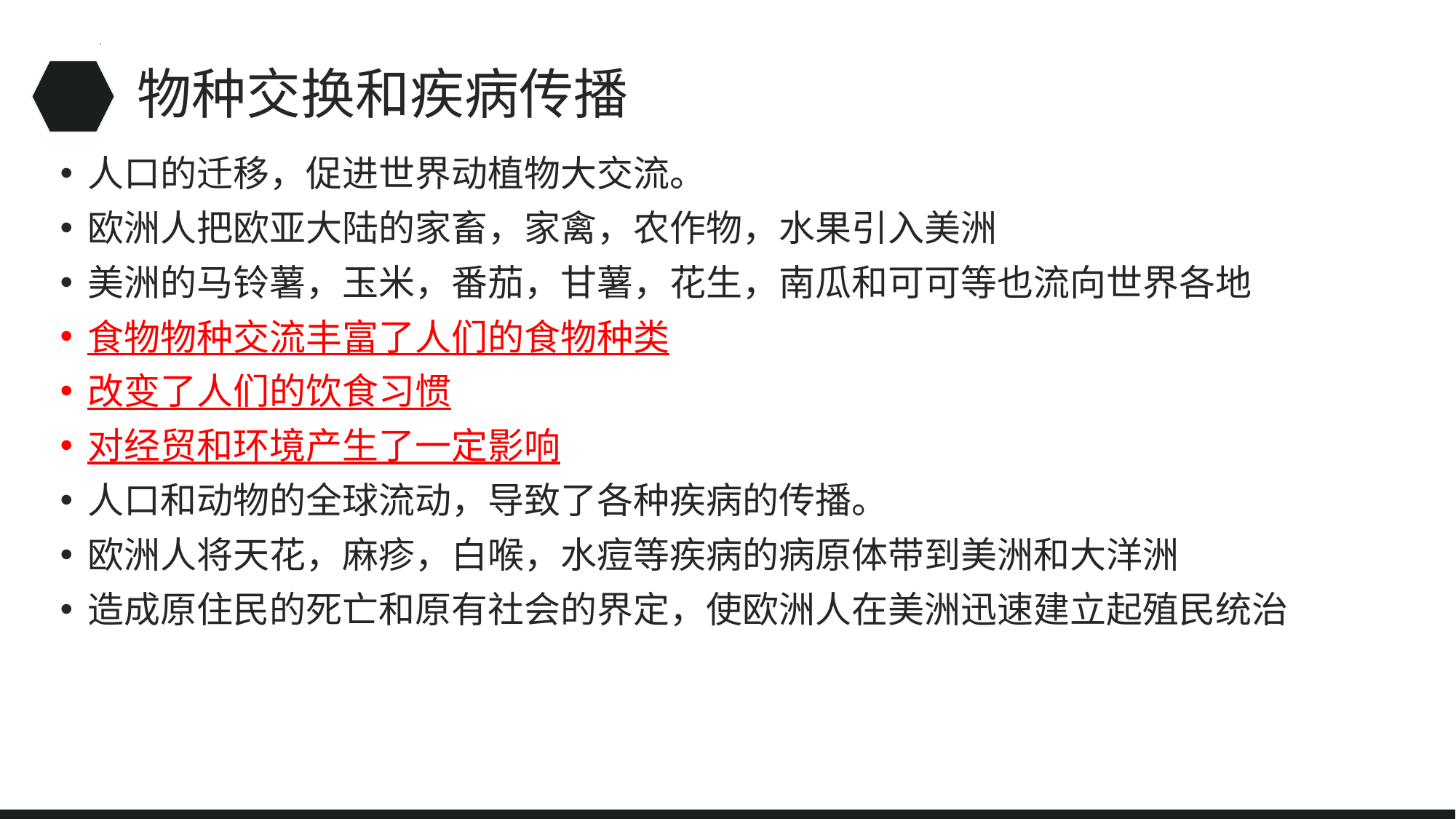

# 物种交换和疾病传播
人口的迁移，促进世界动植物大交流。
欧洲人把欧亚大陆的家畜，家禽，农作物，水果引入美洲
美洲的马铃薯，玉米，番茄，甘薯，花生，南瓜和可可等也流向世界各地
食物物种交流丰富了人们的食物种类
改变了人们的饮食习惯
对经贸和环境产生了一定影响
人口和动物的全球流动，导致了各种疾病的传播。
欧洲人将天花，麻疹，白喉，水痘等疾病的病原体带到美洲和大洋洲
造成原住民的死亡和原有社会的界定，使欧洲人在美洲迅速建立起殖民统治